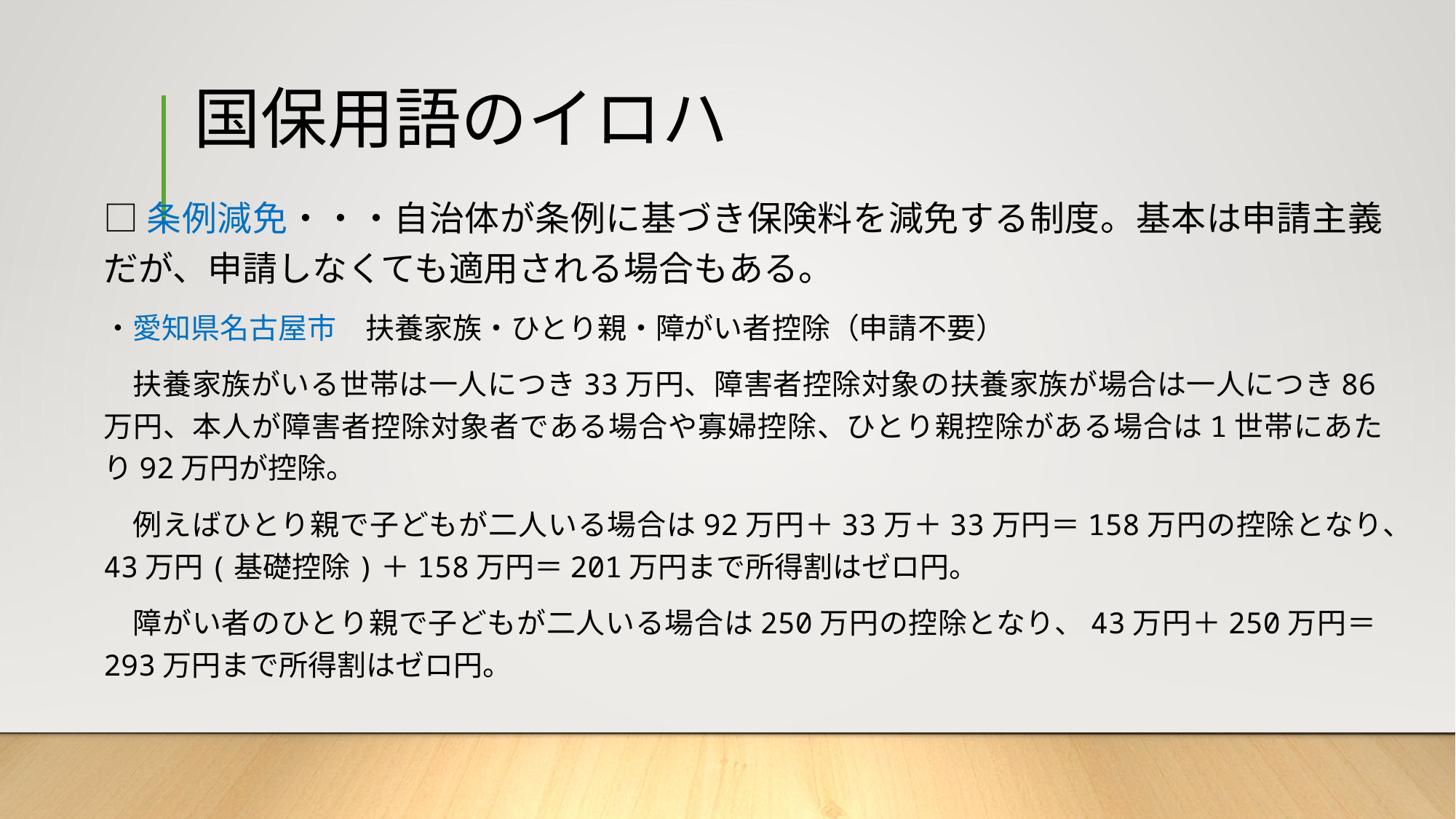

# 国保用語のイロハ
□条例減免・・・自治体が条例に基づき保険料を減免する制度。基本は申請主義だが、申請しなくても適用される場合もある。
・愛知県名古屋市　扶養家族・ひとり親・障がい者控除（申請不要）
　扶養家族がいる世帯は一人につき33万円、障害者控除対象の扶養家族が場合は一人につき86万円、本人が障害者控除対象者である場合や寡婦控除、ひとり親控除がある場合は1世帯にあたり92万円が控除。
　例えばひとり親で子どもが二人いる場合は92万円＋33万＋33万円＝158万円の控除となり、43万円(基礎控除)＋158万円＝201万円まで所得割はゼロ円。
　障がい者のひとり親で子どもが二人いる場合は250万円の控除となり、43万円＋250万円＝293万円まで所得割はゼロ円。